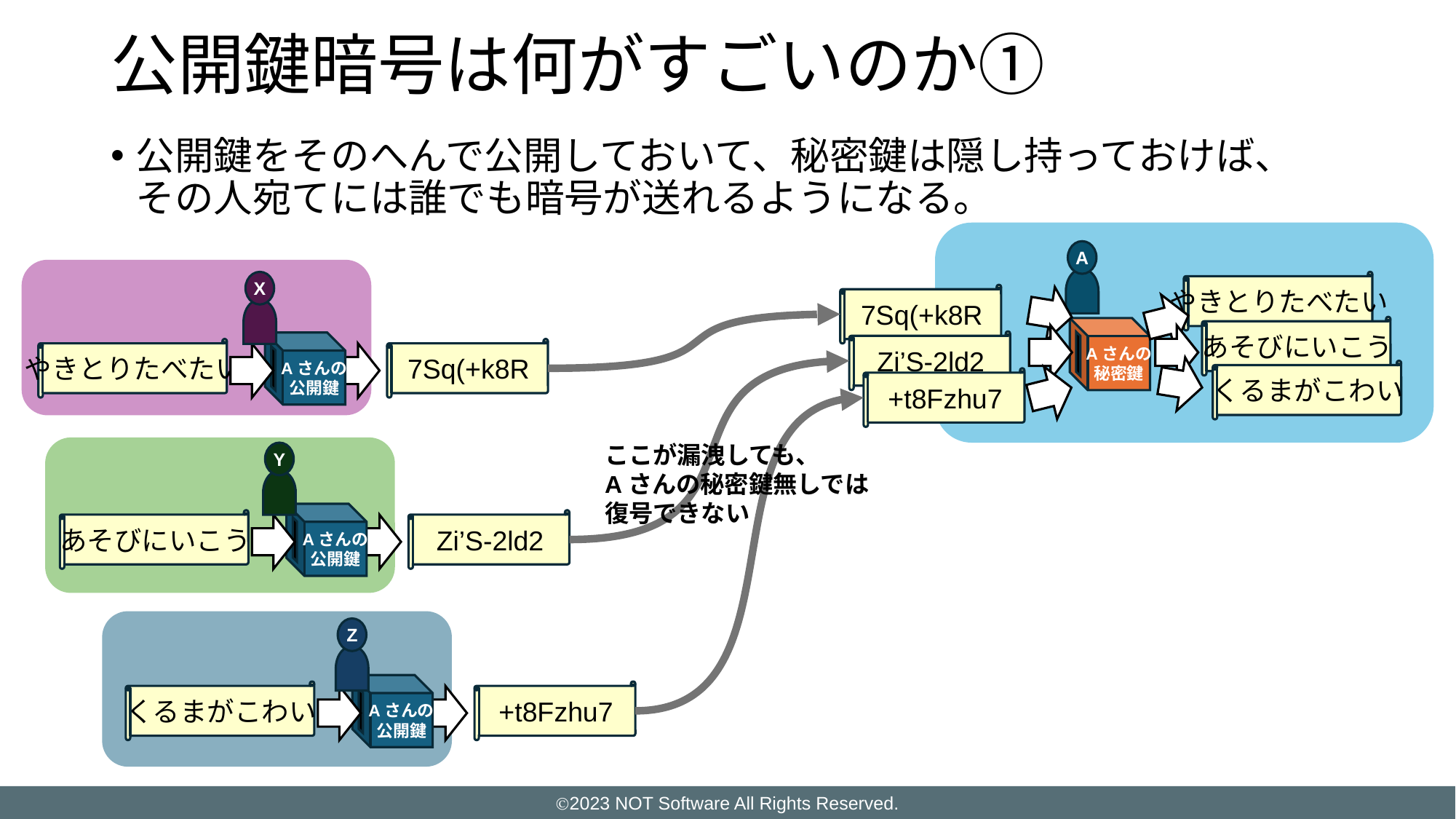

# 公開鍵暗号は何がすごいのか①
公開鍵をそのへんで公開しておいて、秘密鍵は隠し持っておけば、
その人宛てには誰でも暗号が送れるようになる。

A

X

やきとりたべたい
7Sq(+k8R

あそびにいこう
Aさんの
秘密鍵

Zi’S-2ld2
Aさんの
公開鍵

やきとりたべたい
7Sq(+k8R

くるまがこわい

+t8Fzhu7
ここが漏洩しても、
Aさんの秘密鍵無しでは
復号できない

Y

Aさんの
公開鍵

あそびにいこう
Zi’S-2ld2

Z

Aさんの
公開鍵

くるまがこわい
+t8Fzhu7